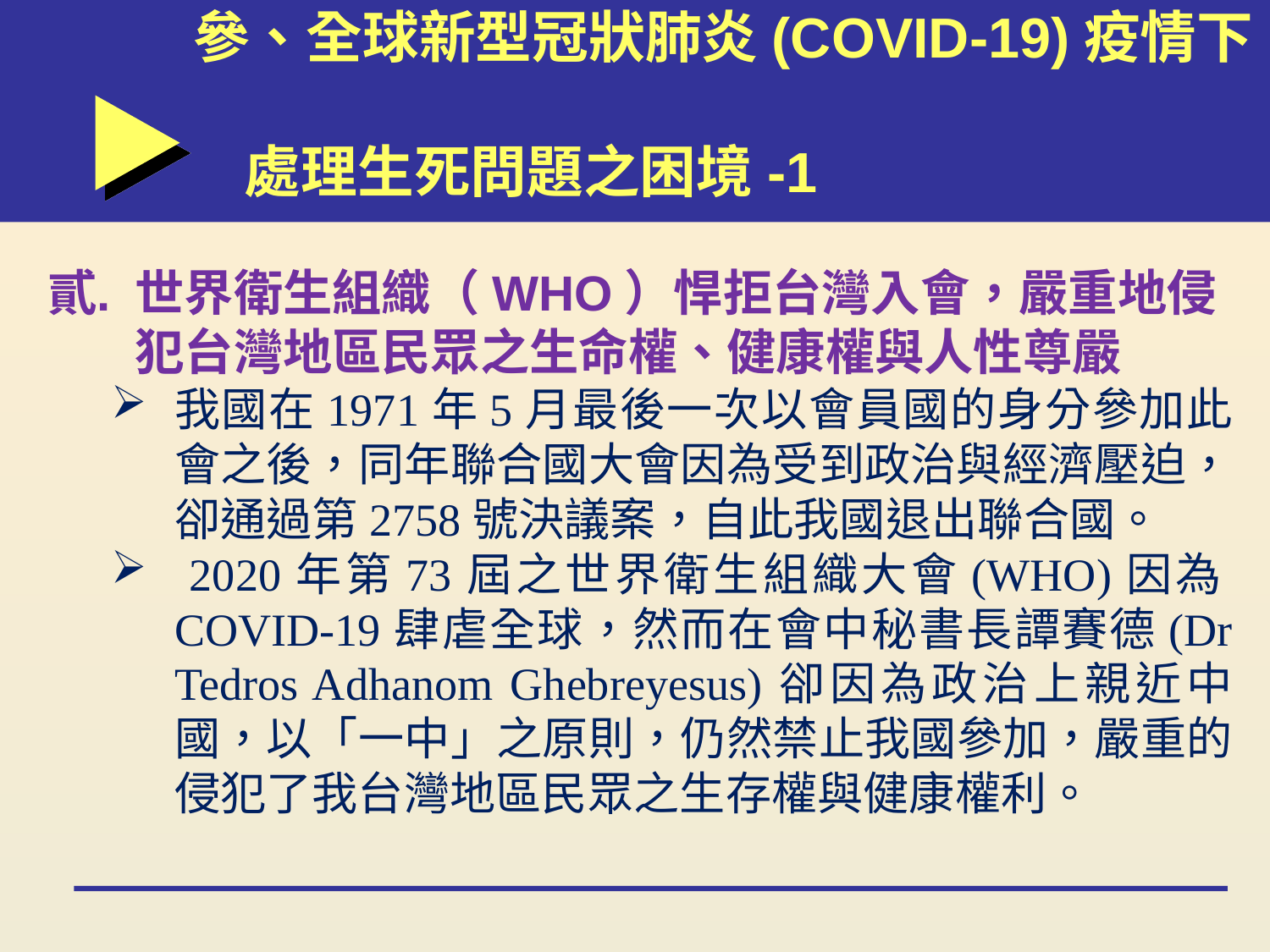

參、全球新型冠狀肺炎(COVID-19)疫情下
    處理生死問題之困境-1

世界衛生組織（WHO）悍拒台灣入會，嚴重地侵犯台灣地區民眾之生命權、健康權與人性尊嚴
我國在1971年5月最後一次以會員國的身分參加此會之後，同年聯合國大會因為受到政治與經濟壓迫，卻通過第2758號決議案，自此我國退出聯合國。
 2020年第73屆之世界衛生組織大會(WHO)因為COVID-19肆虐全球，然而在會中秘書長譚賽德(Dr Tedros Adhanom Ghebreyesus)卻因為政治上親近中國，以「一中」之原則，仍然禁止我國參加，嚴重的侵犯了我台灣地區民眾之生存權與健康權利。